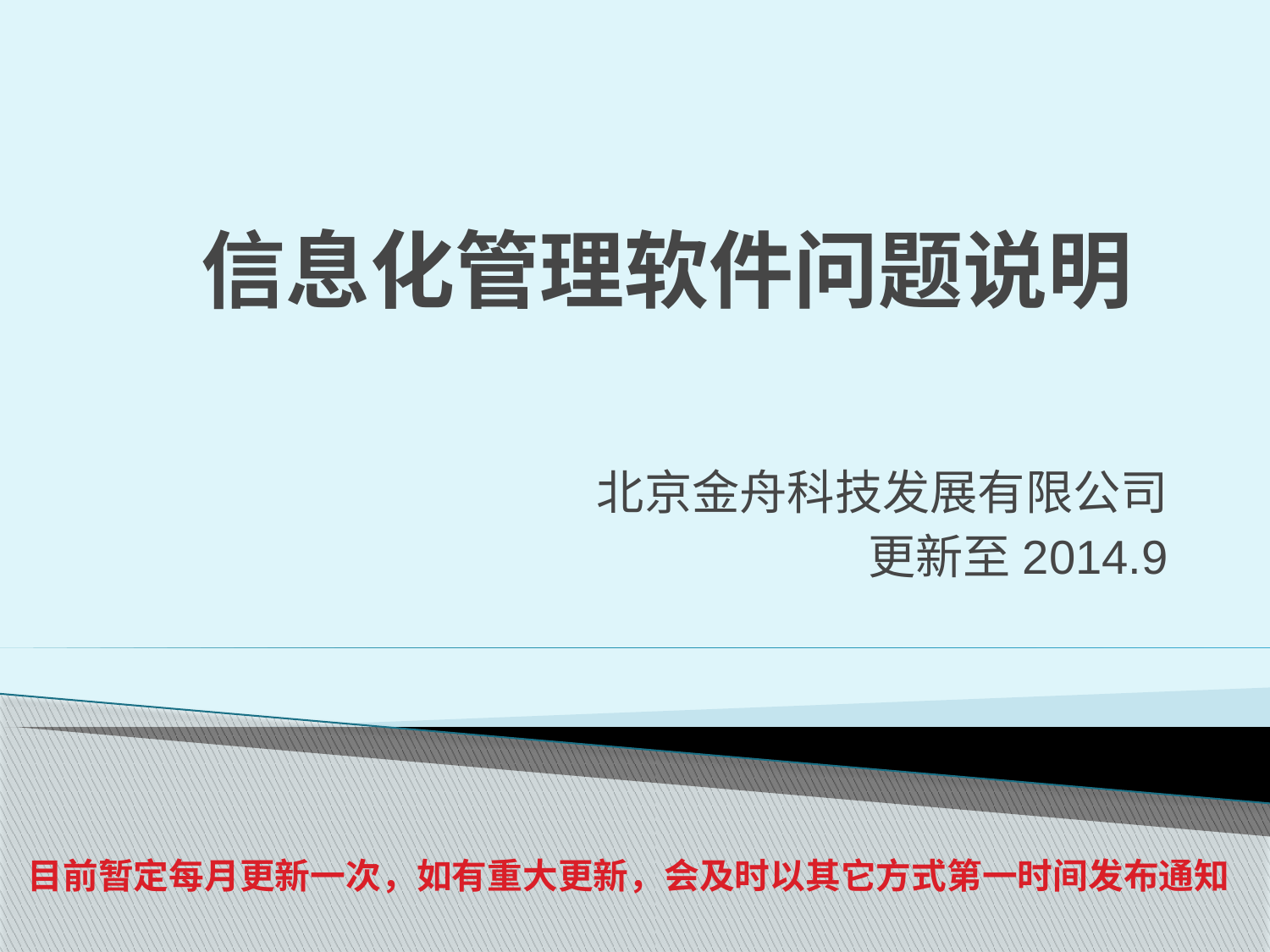

# 信息化管理软件问题说明
北京金舟科技发展有限公司
更新至2014.9
目前暂定每月更新一次，如有重大更新，会及时以其它方式第一时间发布通知